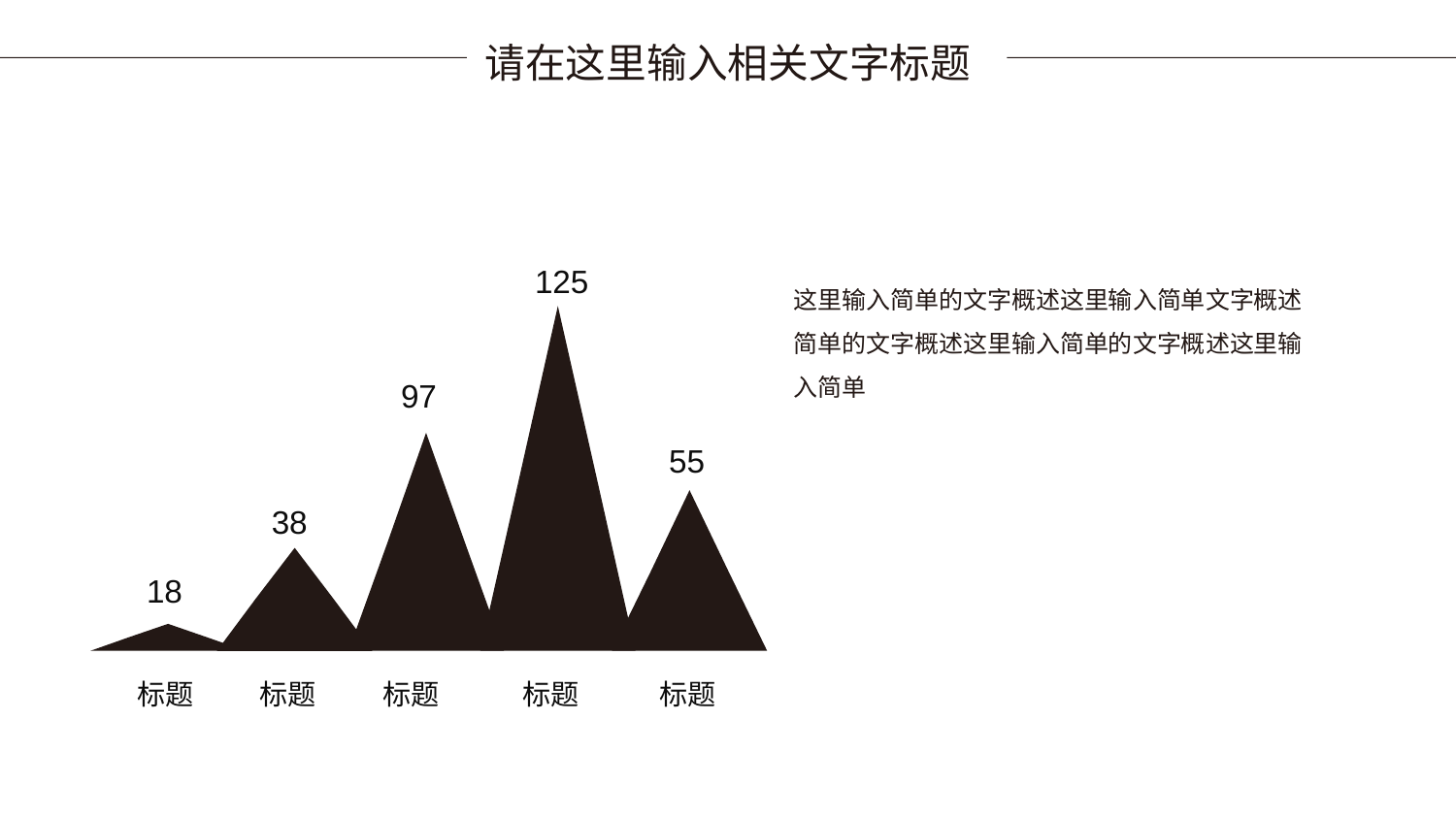

请在这里输入相关文字标题

125
这里输入简单的文字概述这里输入简单文字概述简单的文字概述这里输入简单的文字概述这里输入简单

97

55

38

18

标题
标题
标题
标题
标题